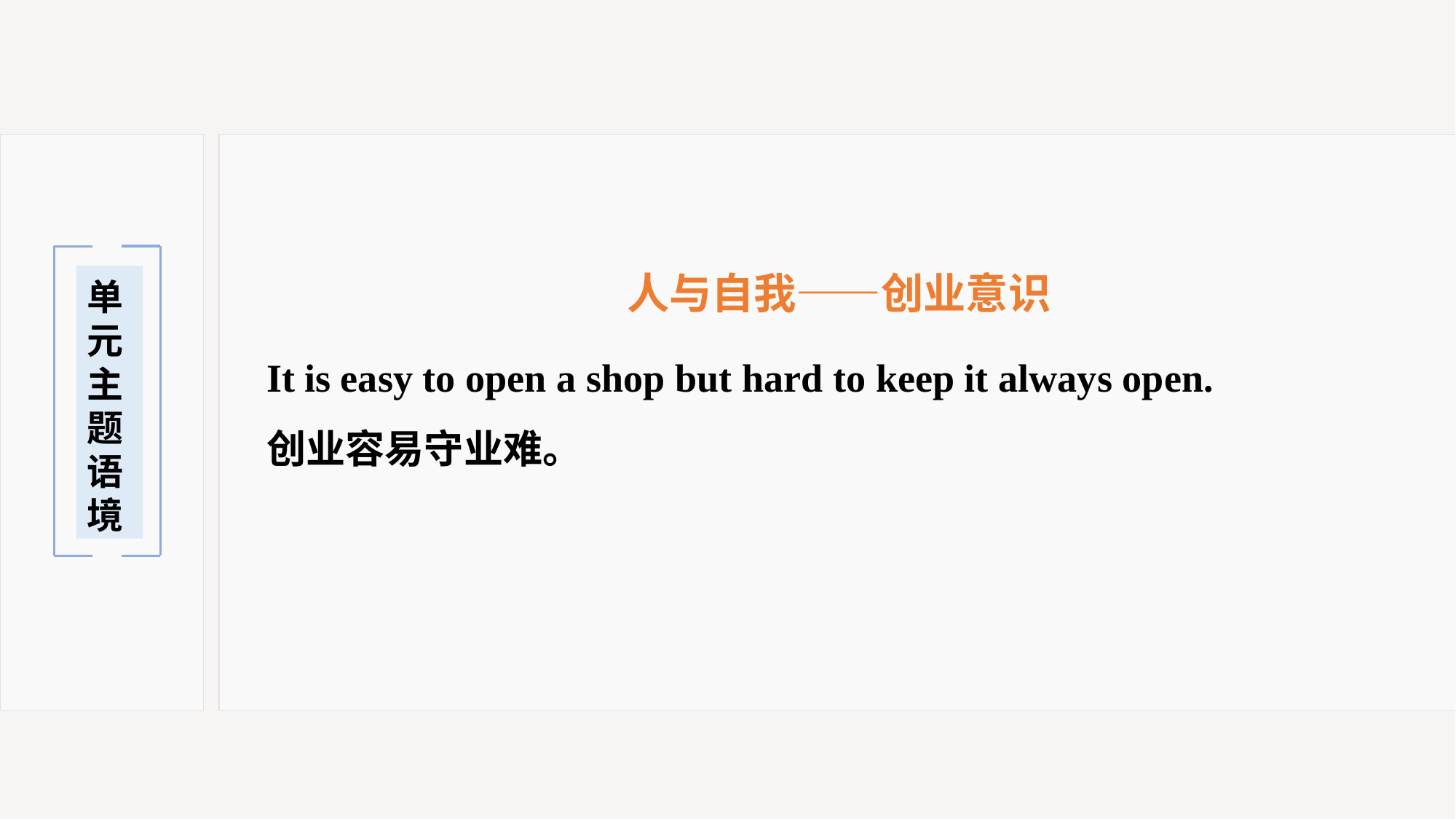

人与自我——创业意识
单
元
主
题
语
境
It is easy to open a shop but hard to keep it always open.
创业容易守业难。